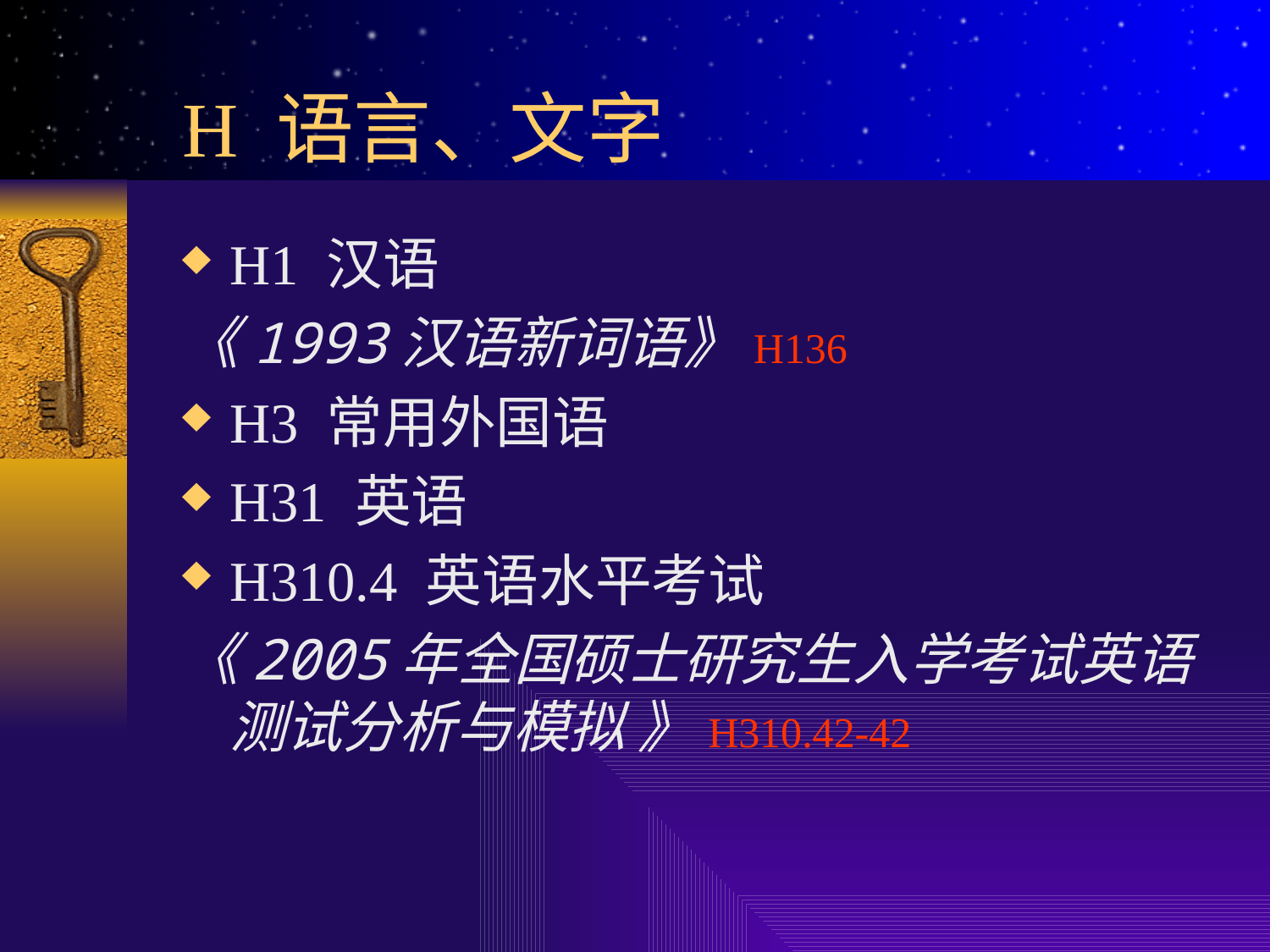

# H 语言、文字
H1 汉语
《1993汉语新词语》H136
H3 常用外国语
H31 英语
H310.4 英语水平考试
《2005年全国硕士研究生入学考试英语测试分析与模拟 》H310.42-42